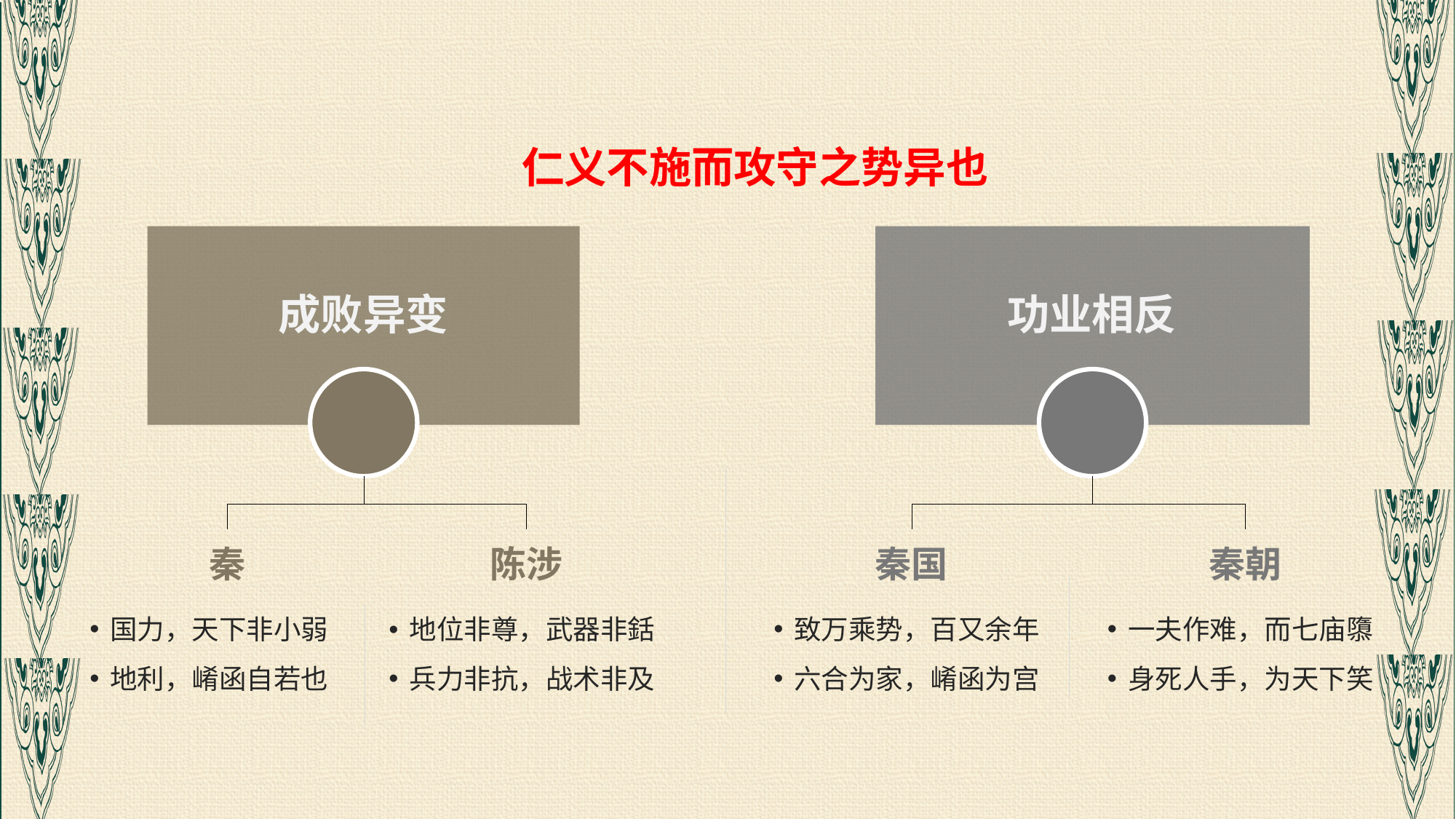

仁义不施而攻守之势异也

成败异变
功业相反

秦
国力，天下非小弱
地利，崤函自若也
陈涉
地位非尊，武器非銛
兵力非抗，战术非及

秦国
致万乘势，百又余年
六合为家，崤函为宫

秦朝
一夫作难，而七庙隳
身死人手，为天下笑